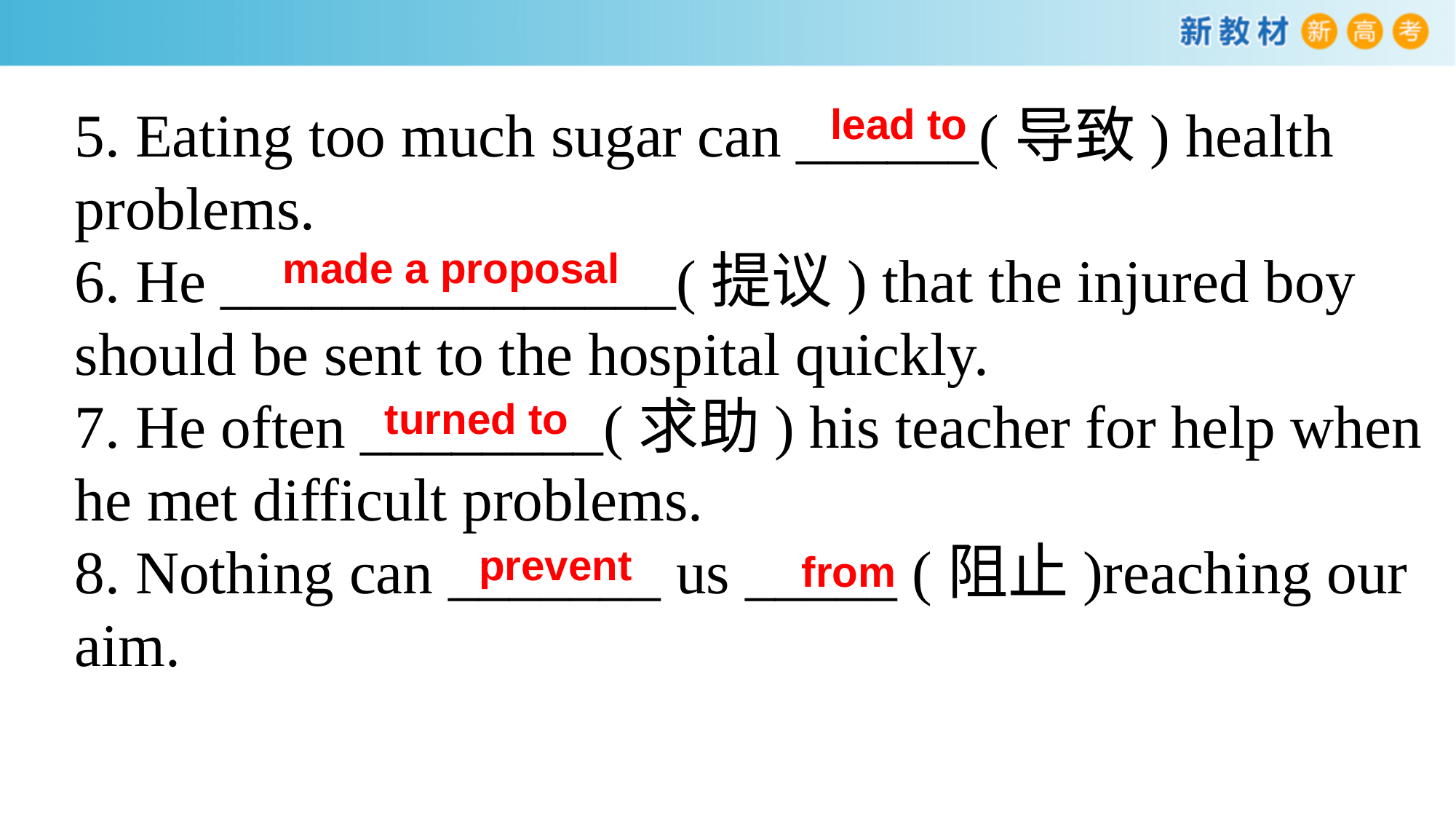

lead to
5. Eating too much sugar can ______(导致) health problems.
6. He _______________(提议) that the injured boy
should be sent to the hospital quickly.
7. He often ________(求助) his teacher for help when
he met difficult problems.
8. Nothing can _______ us _____ (阻止)reaching our aim.
made a proposal
turned to
prevent
from